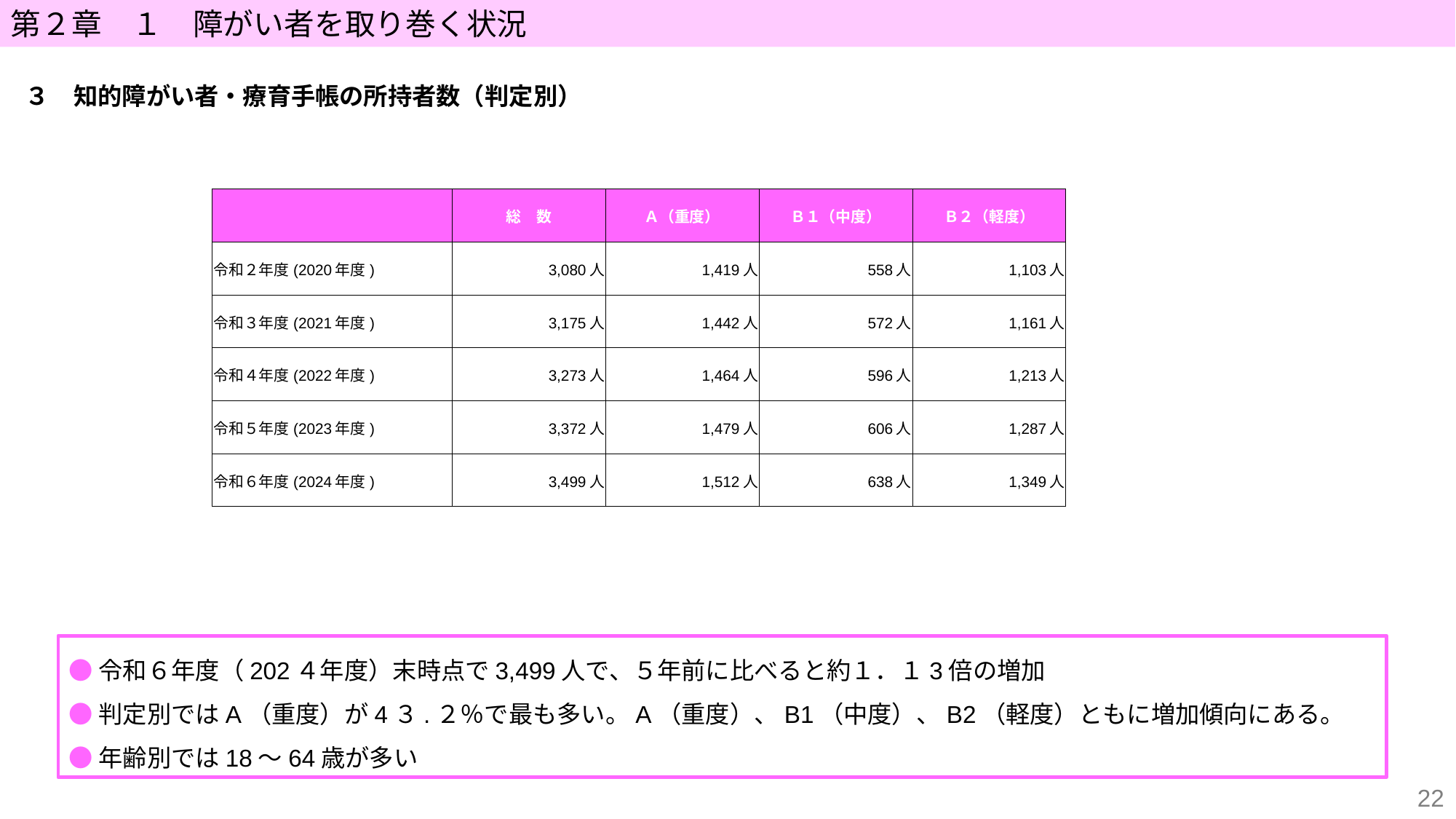

第２章　１　障がい者を取り巻く状況
３　知的障がい者・療育手帳の所持者数（判定別）
|  | 総　数 | Ａ（重度） | Ｂ１（中度） | Ｂ２（軽度） |
| --- | --- | --- | --- | --- |
| 令和２年度(2020年度) | 3,080人 | 1,419人 | 558人 | 1,103人 |
| 令和３年度(2021年度) | 3,175人 | 1,442人 | 572人 | 1,161人 |
| 令和４年度(2022年度) | 3,273人 | 1,464人 | 596人 | 1,213人 |
| 令和５年度(2023年度) | 3,372人 | 1,479人 | 606人 | 1,287人 |
| 令和６年度(2024年度) | 3,499人 | 1,512人 | 638人 | 1,349人 |
●令和６年度（202４年度）末時点で3,499人で、５年前に比べると約１．１3倍の増加
●判定別ではA（重度）が4３.２％で最も多い。A（重度）、B1（中度）、B2（軽度）ともに増加傾向にある。
●年齢別では18～64歳が多い
22